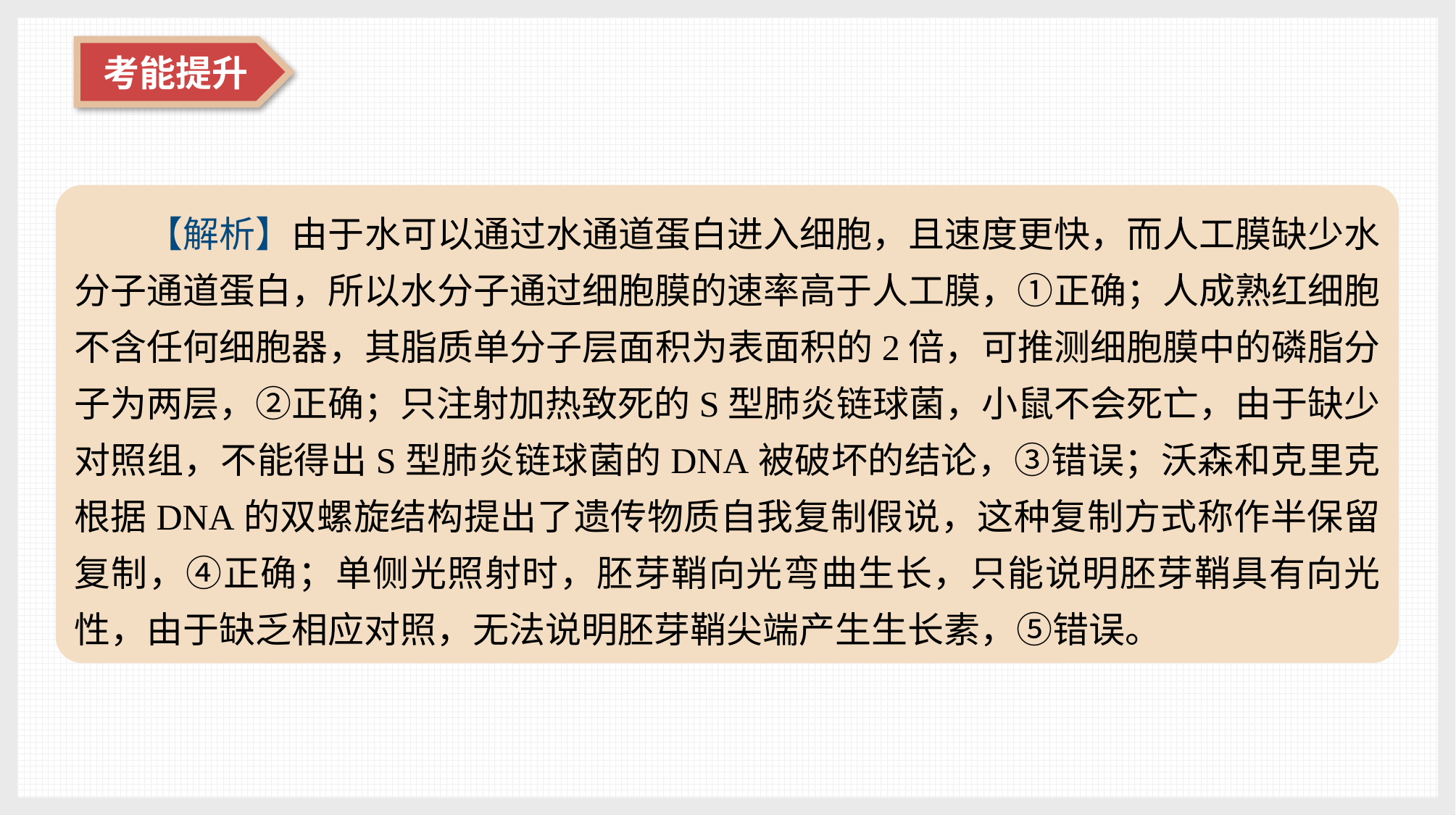

【解析】由于水可以通过水通道蛋白进入细胞，且速度更快，而人工膜缺少水分子通道蛋白，所以水分子通过细胞膜的速率高于人工膜，①正确；人成熟红细胞不含任何细胞器，其脂质单分子层面积为表面积的2倍，可推测细胞膜中的磷脂分子为两层，②正确；只注射加热致死的S型肺炎链球菌，小鼠不会死亡，由于缺少对照组，不能得出S型肺炎链球菌的DNA被破坏的结论，③错误；沃森和克里克根据DNA的双螺旋结构提出了遗传物质自我复制假说，这种复制方式称作半保留复制，④正确；单侧光照射时，胚芽鞘向光弯曲生长，只能说明胚芽鞘具有向光性，由于缺乏相应对照，无法说明胚芽鞘尖端产生生长素，⑤错误。